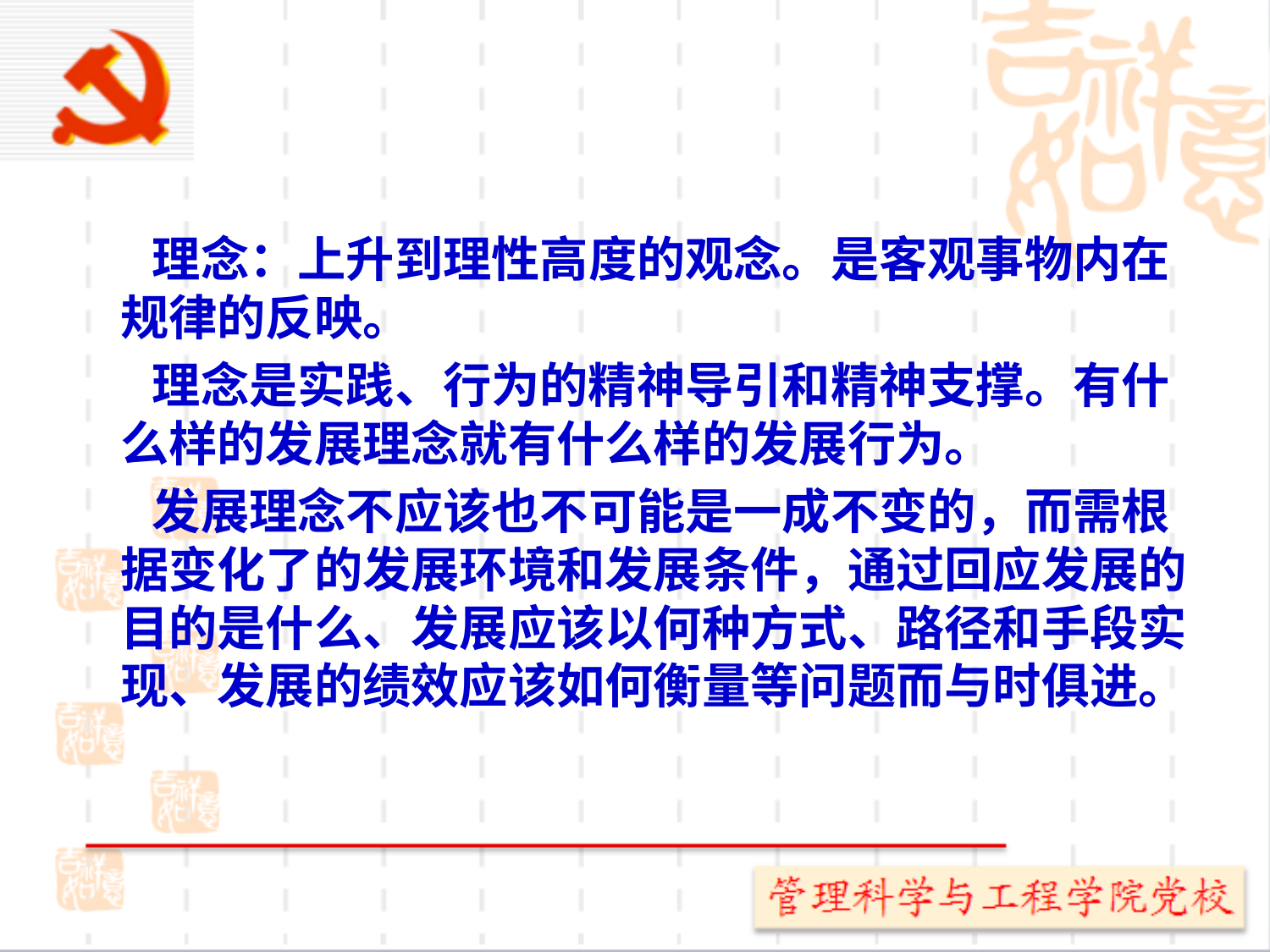

#
      理念：上升到理性高度的观念。是客观事物内在规律的反映。
      理念是实践、行为的精神导引和精神支撑。有什么样的发展理念就有什么样的发展行为。
      发展理念不应该也不可能是一成不变的，而需根据变化了的发展环境和发展条件，通过回应发展的目的是什么、发展应该以何种方式、路径和手段实现、发展的绩效应该如何衡量等问题而与时俱进。